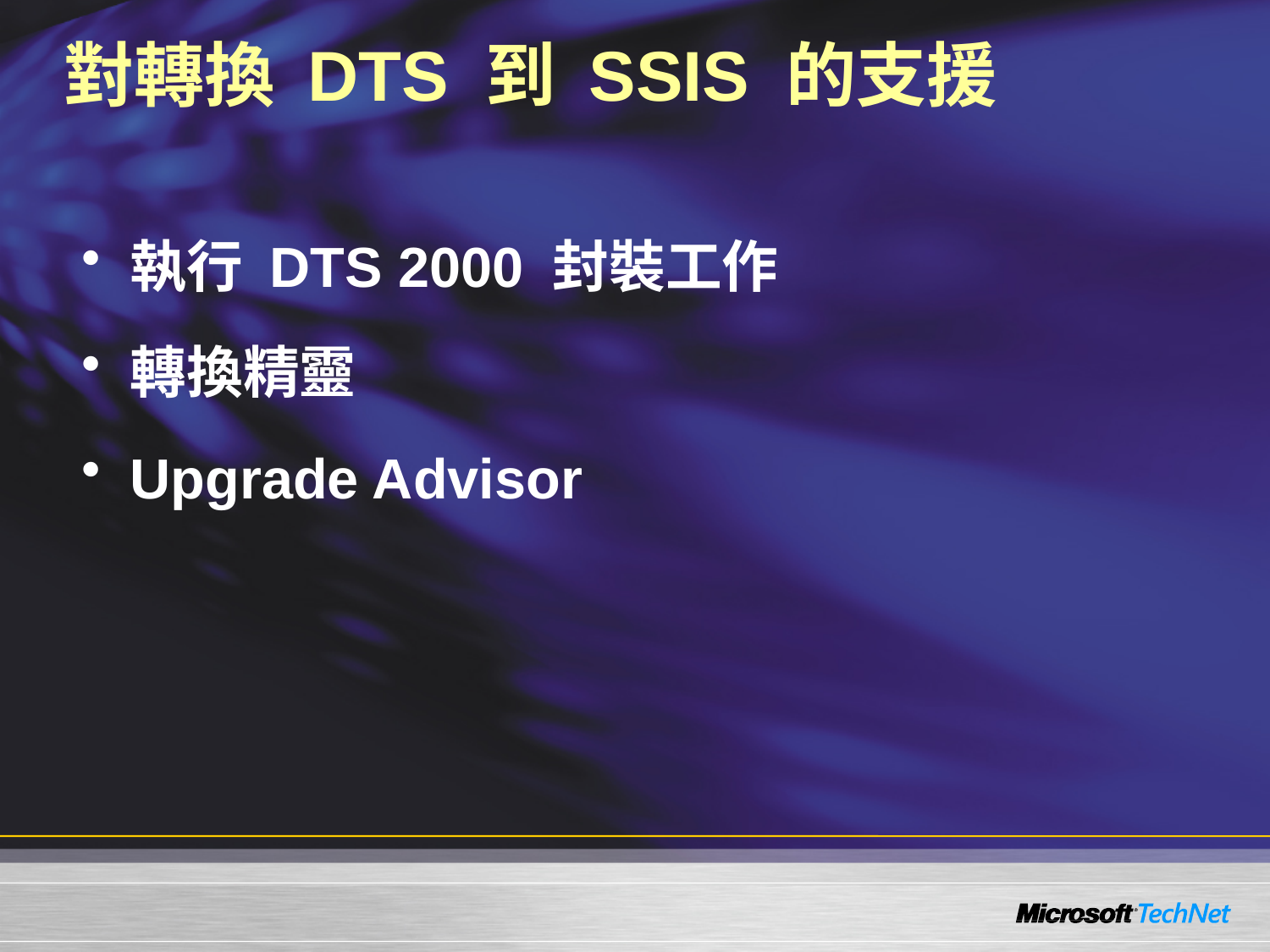

# 對轉換 DTS 到 SSIS 的支援
執行 DTS 2000 封裝工作
轉換精靈
Upgrade Advisor